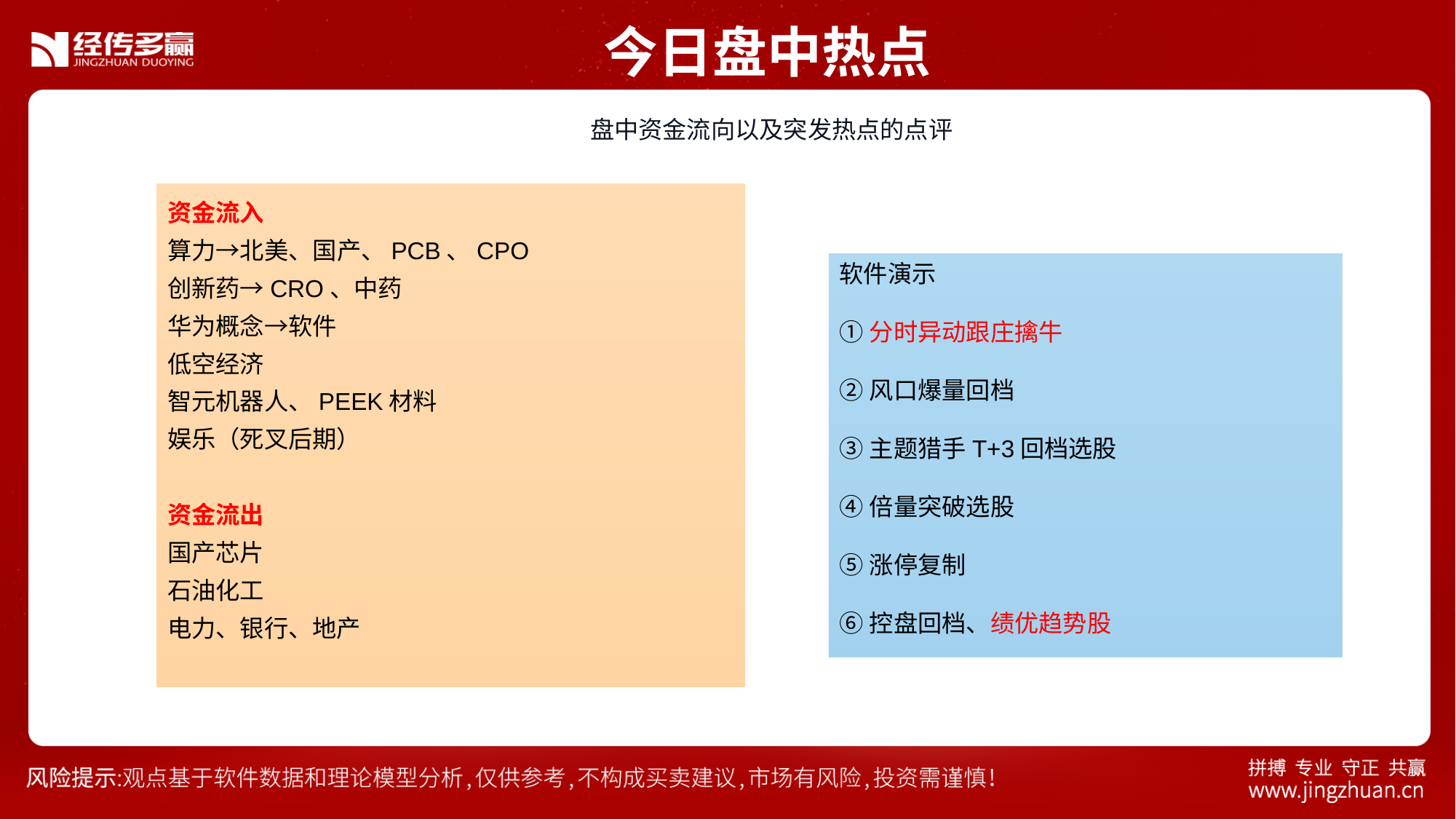

今日盘中热点
          盘中资金流向以及突发热点的点评

资金流入
算力→北美、国产、PCB、CPO
创新药→CRO、中药
华为概念→软件
低空经济
智元机器人、PEEK材料
娱乐（死叉后期）

资金流出
国产芯片
石油化工
电力、银行、地产
软件演示

①分时异动跟庄擒牛

②风口爆量回档

③主题猎手T+3回档选股

④倍量突破选股

⑤涨停复制

⑥控盘回档、绩优趋势股